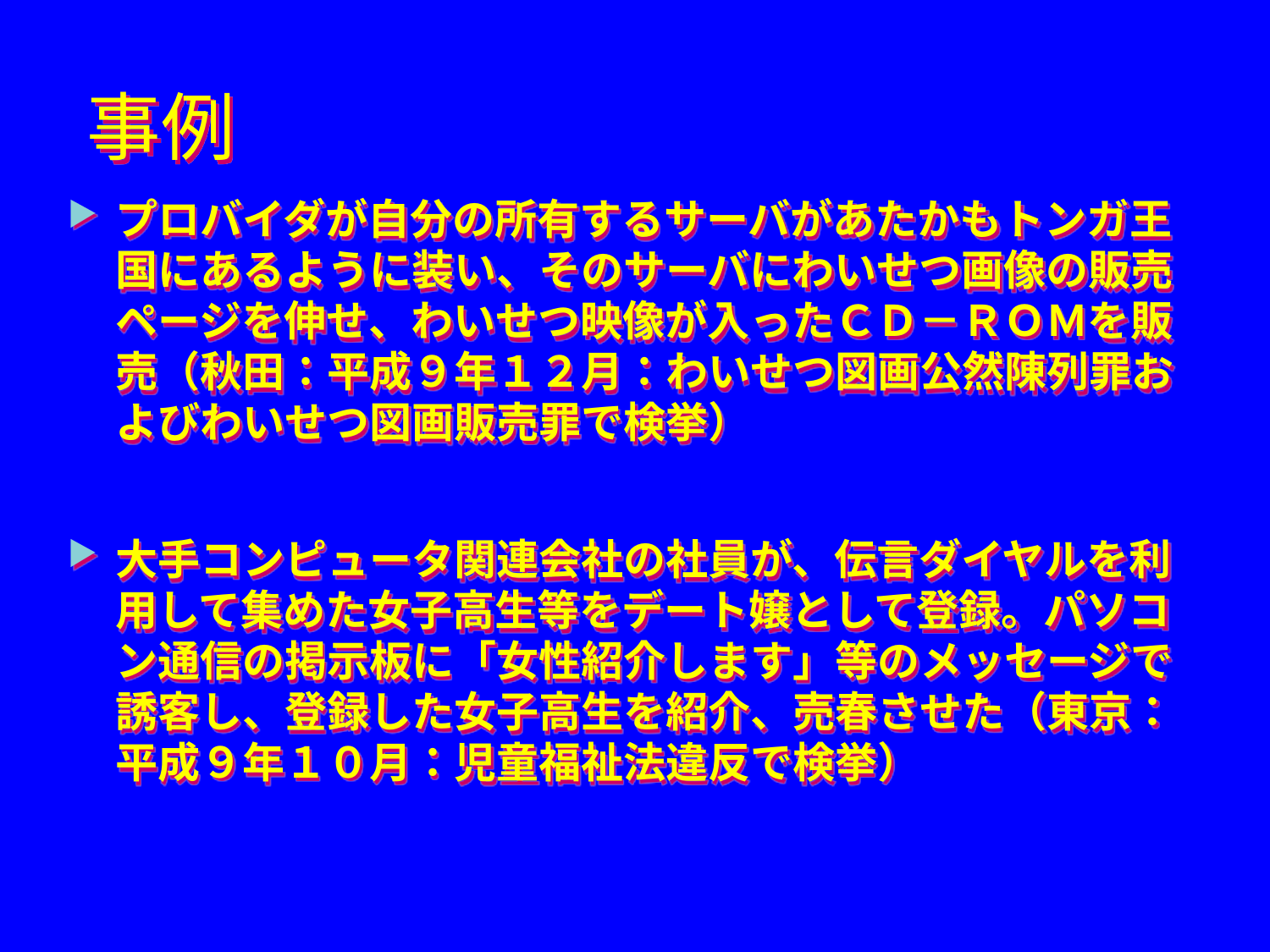

# 事例
プロバイダが自分の所有するサーバがあたかもトンガ王国にあるように装い、そのサーバにわいせつ画像の販売ページを伸せ、わいせつ映像が入ったＣＤ－ＲＯＭを販売（秋田：平成９年１２月：わいせつ図画公然陳列罪およびわいせつ図画販売罪で検挙）

大手コンピュータ関連会社の社員が、伝言ダイヤルを利用して集めた女子高生等をデート嬢として登録。パソコン通信の掲示板に「女性紹介します」等のメッセージで誘客し、登録した女子高生を紹介、売春させた（東京：平成９年１０月：児童福祉法違反で検挙）